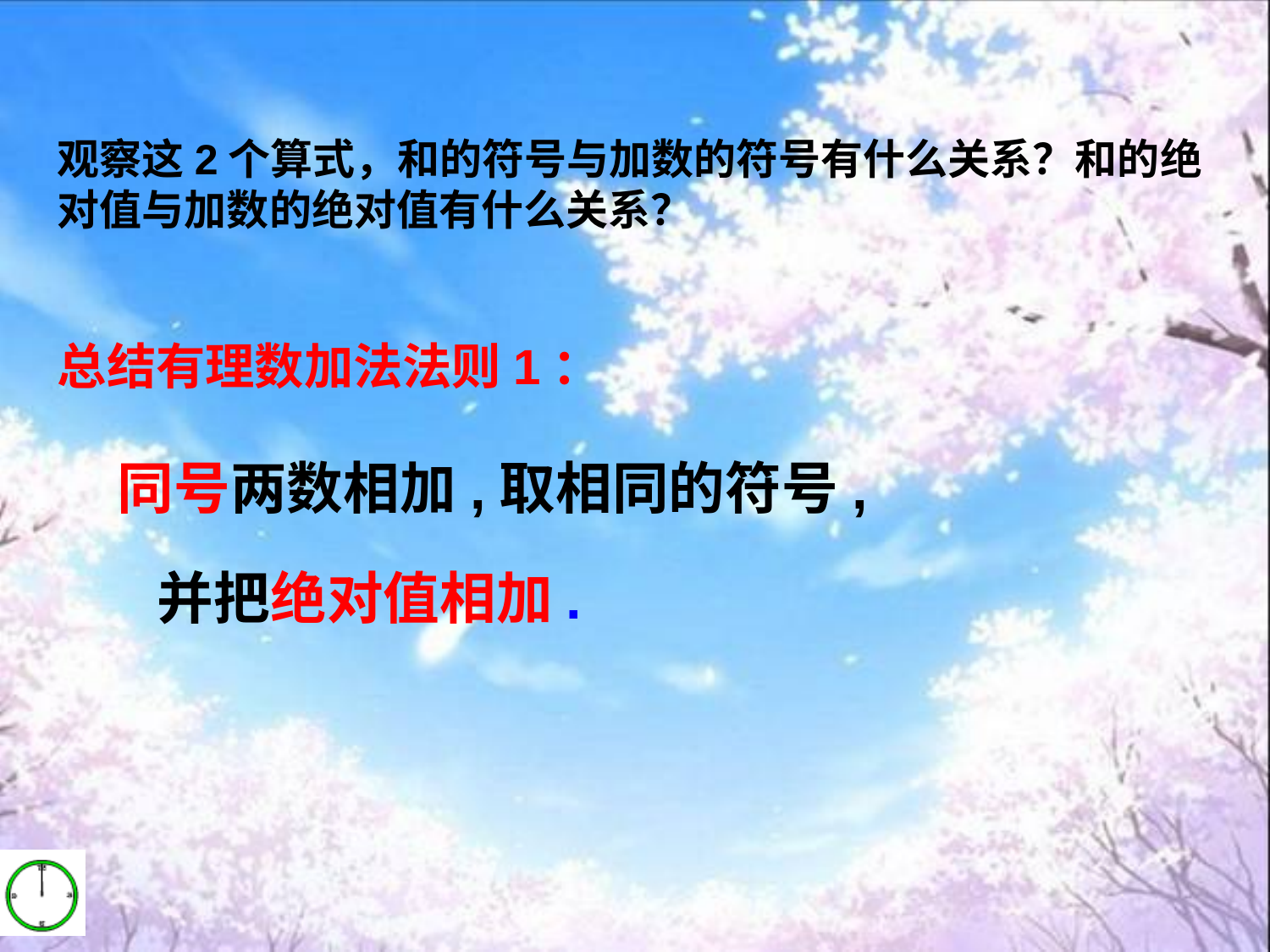

观察这2个算式，和的符号与加数的符号有什么关系？和的绝对值与加数的绝对值有什么关系？

总结有理数加法法则1：
同号两数相加,取相同的符号,
并把绝对值相加.